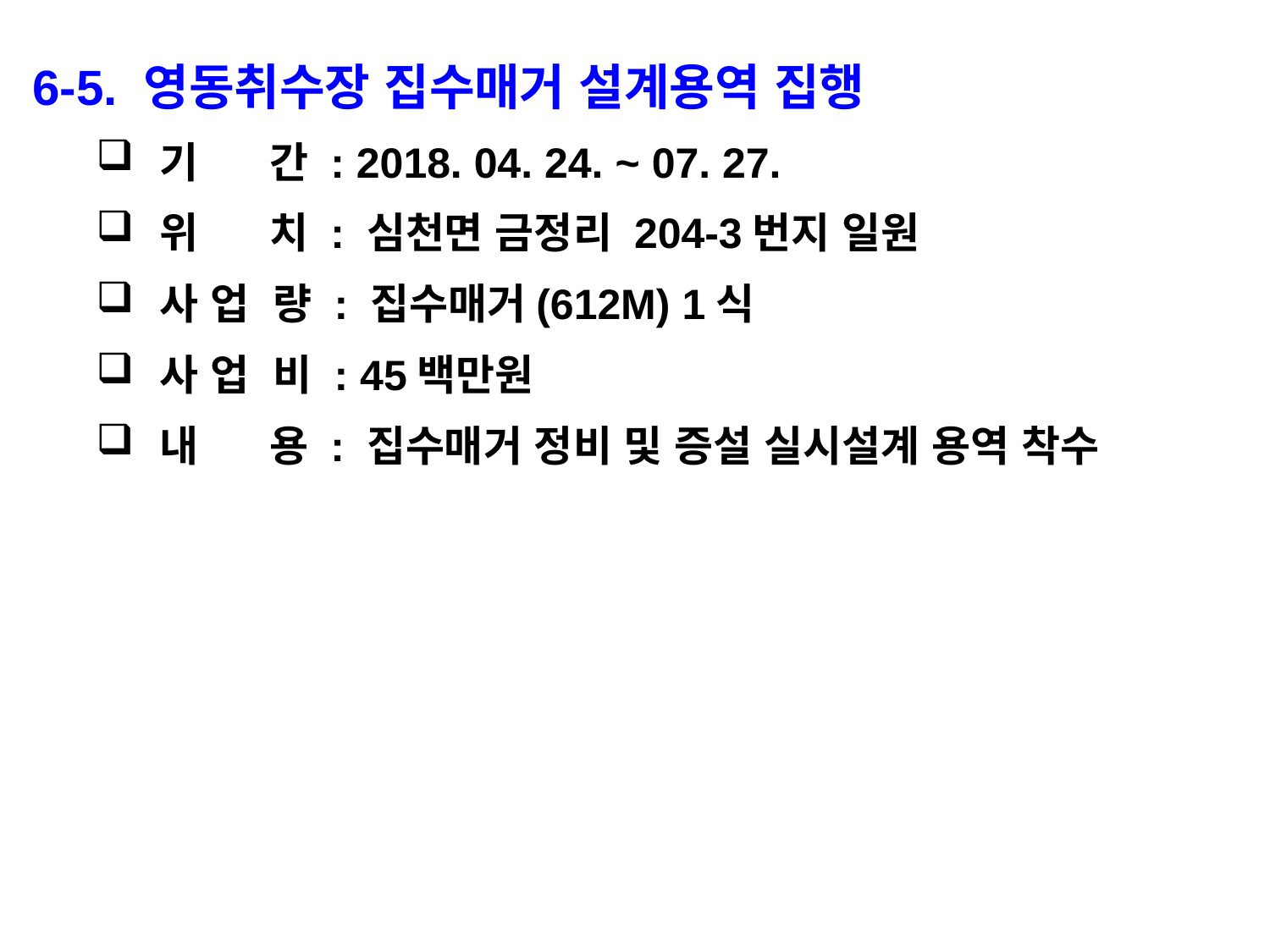

6-5. 영동취수장 집수매거 설계용역 집행
기      간 : 2018. 04. 24. ~ 07. 27.
위      치 : 심천면 금정리 204-3번지 일원
사 업  량 : 집수매거(612M) 1식
사 업  비 : 45백만원
내      용 : 집수매거 정비 및 증설 실시설계 용역 착수